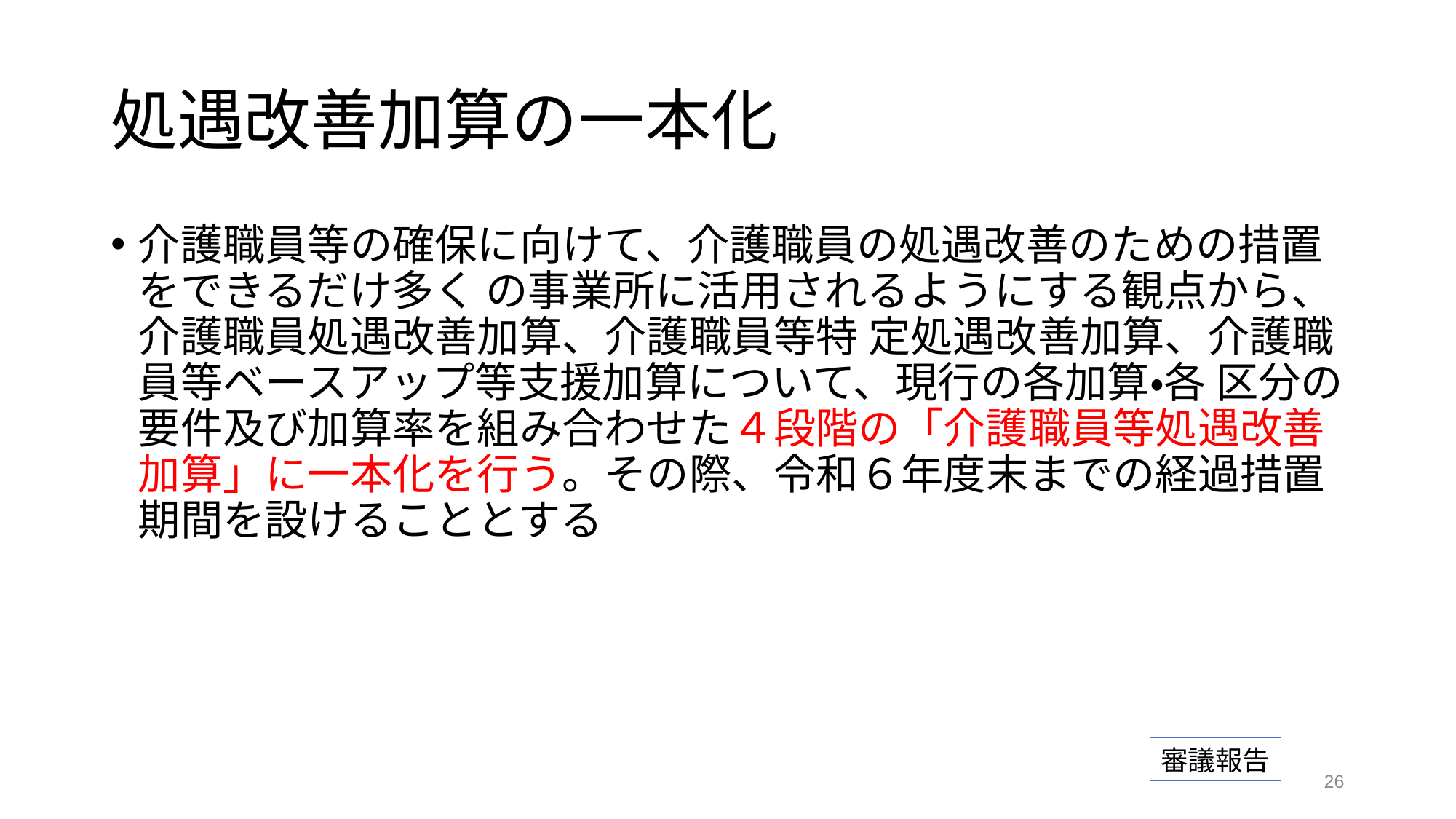

# 処遇改善加算の一本化
介護職員等の確保に向けて、介護職員の処遇改善のための措置をできるだけ多く の事業所に活用されるようにする観点から、介護職員処遇改善加算、介護職員等特 定処遇改善加算、介護職員等ベースアップ等支援加算について、現行の各加算・各 区分の要件及び加算率を組み合わせた４段階の「介護職員等処遇改善加算」に一本化を行う。その際、令和６年度末までの経過措置期間を設けることとする
審議報告
26